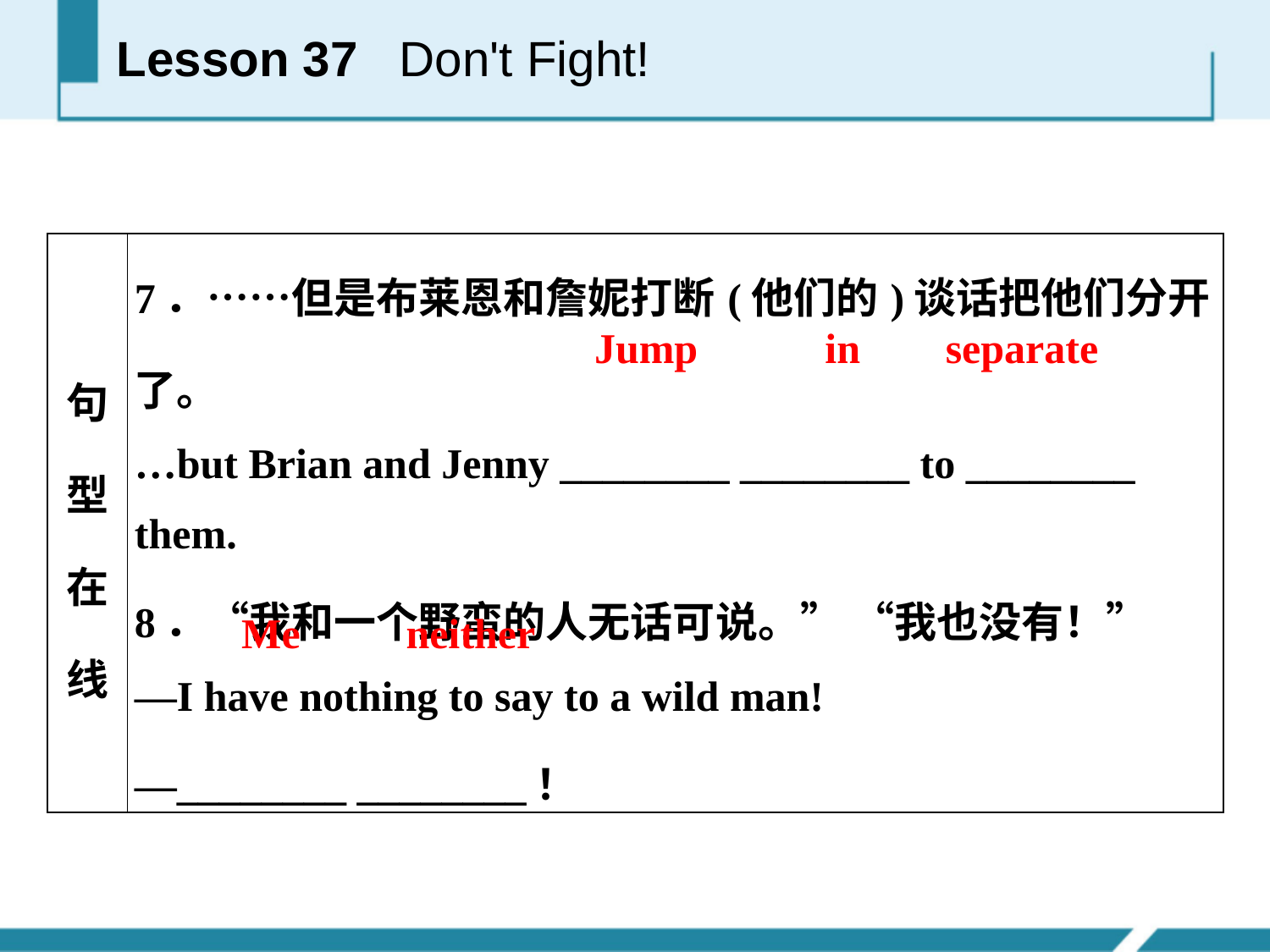

| 句型在线 | 7．……但是布莱恩和詹妮打断(他们的)谈话把他们分开了。 …but Brian and Jenny \_\_\_\_\_\_\_\_ \_\_\_\_\_\_\_\_ to \_\_\_\_\_\_\_\_ them. 8．“我和一个野蛮的人无话可说。” “我也没有！” —I have nothing to say to a wild man! —\_\_\_\_\_\_\_\_ \_\_\_\_\_\_\_\_！ |
| --- | --- |
Jump            in
 separate
Me          neither